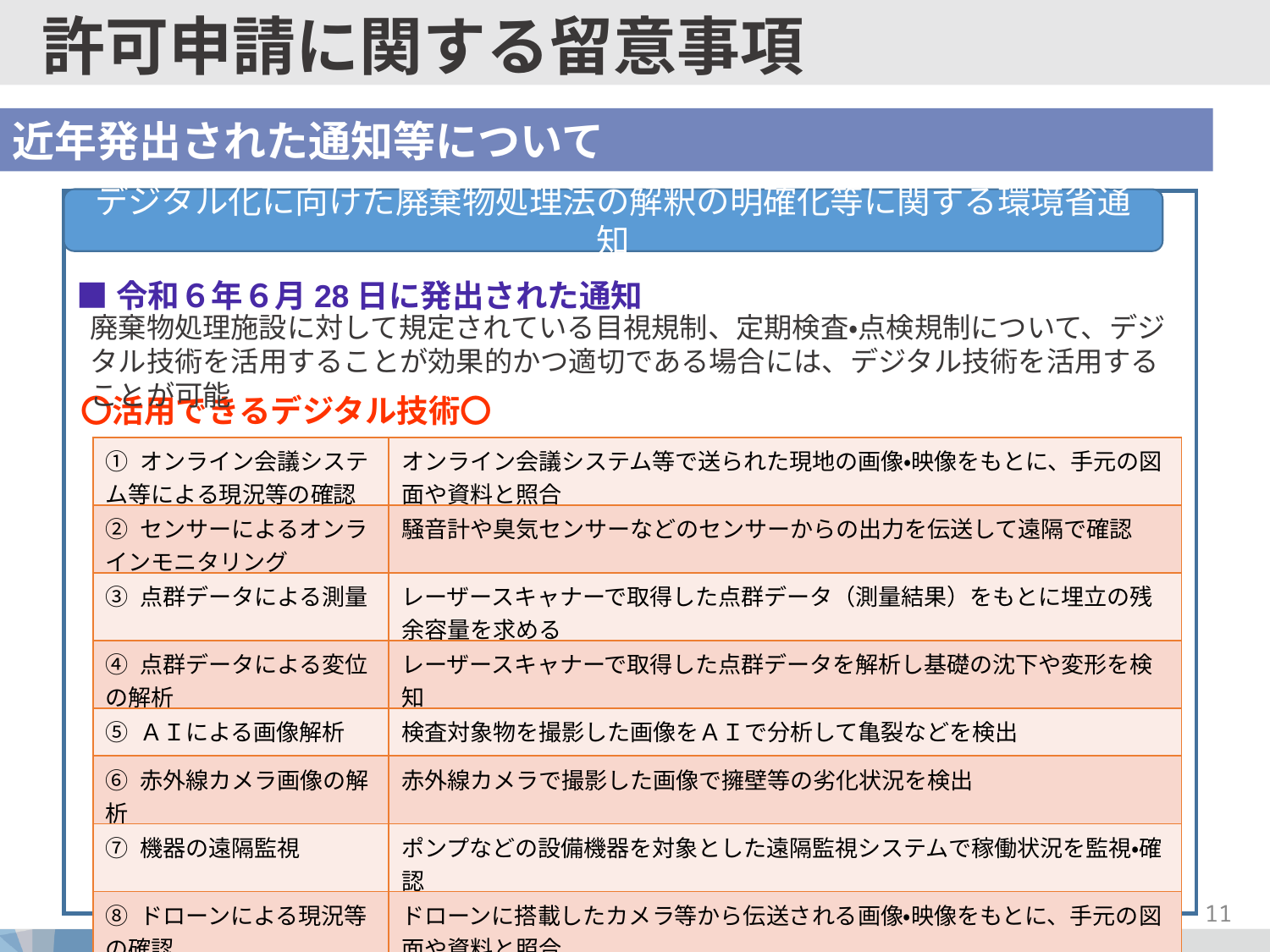

許可申請に関する留意事項
近年発出された通知等について
デジタル化に向けた廃棄物処理法の解釈の明確化等に関する環境省通知

■令和６年６月28日に発出された通知
廃棄物処理施設に対して規定されている目視規制、定期検査・点検規制について、デジタル技術を活用することが効果的かつ適切である場合には、デジタル技術を活用することが可能
〇活用できるデジタル技術〇
| ① オンライン会議システム等による現況等の確認 | オンライン会議システム等で送られた現地の画像・映像をもとに、手元の図面や資料と照合 |
| --- | --- |
| ② センサーによるオンラインモニタリング | 騒音計や臭気センサーなどのセンサーからの出力を伝送して遠隔で確認 |
| ③ 点群データによる測量 | レーザースキャナーで取得した点群データ（測量結果）をもとに埋立の残余容量を求める |
| ④ 点群データによる変位の解析 | レーザースキャナーで取得した点群データを解析し基礎の沈下や変形を検知 |
| ⑤ ＡＩによる画像解析 | 検査対象物を撮影した画像をＡＩで分析して亀裂などを検出 |
| ⑥ 赤外線カメラ画像の解析 | 赤外線カメラで撮影した画像で擁壁等の劣化状況を検出 |
| ⑦ 機器の遠隔監視 | ポンプなどの設備機器を対象とした遠隔監視システムで稼働状況を監視・確認 |
| ⑧ ドローンによる現況等の確認 | ドローンに搭載したカメラ等から伝送される画像・映像をもとに、手元の図面や資料と照合 |
11